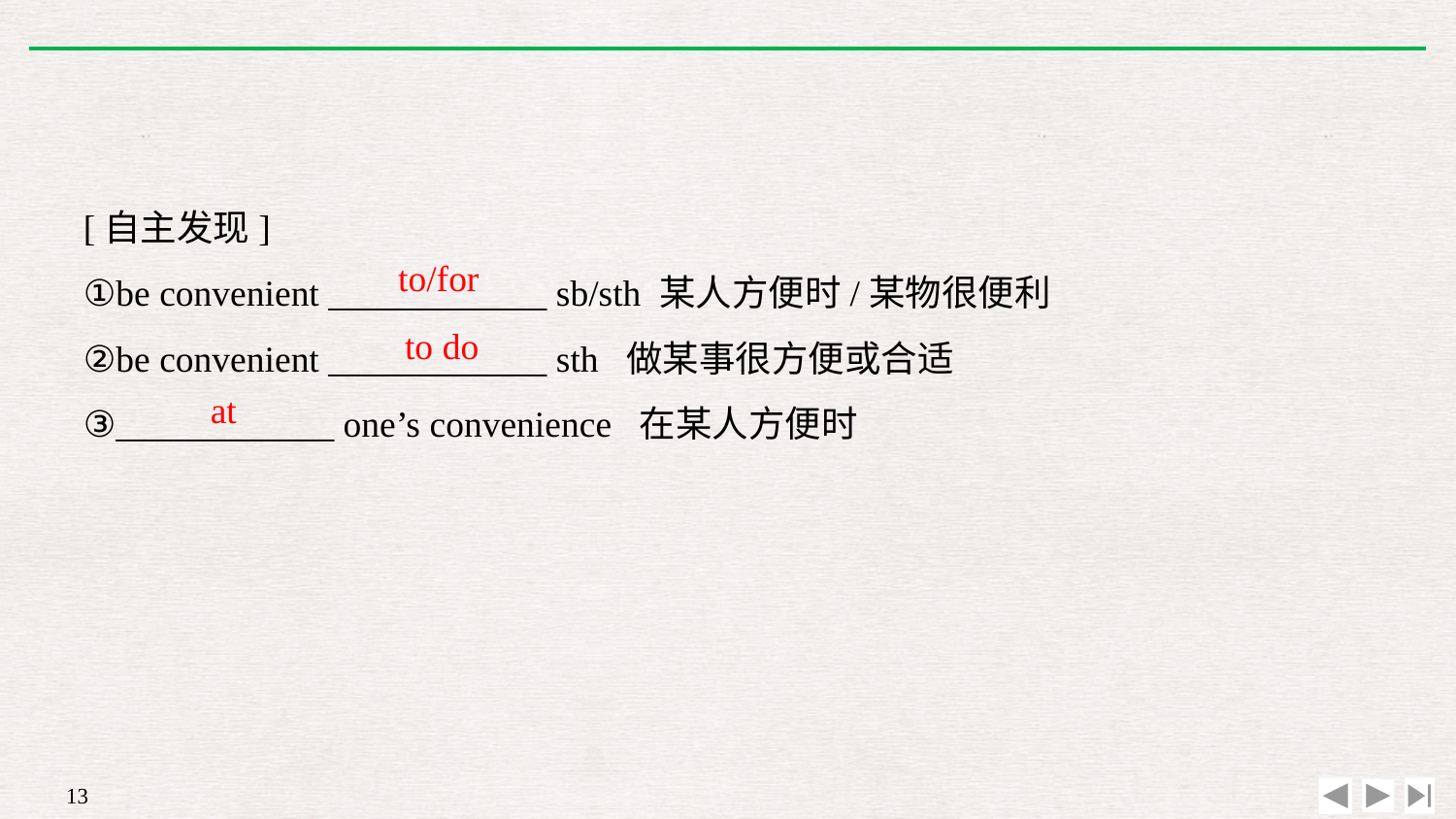

[自主发现]
①be convenient ____________ sb/sth 某人方便时/某物很便利
②be convenient ____________ sth  做某事很方便或合适
③____________ one’s convenience  在某人方便时
to/for
to do
at